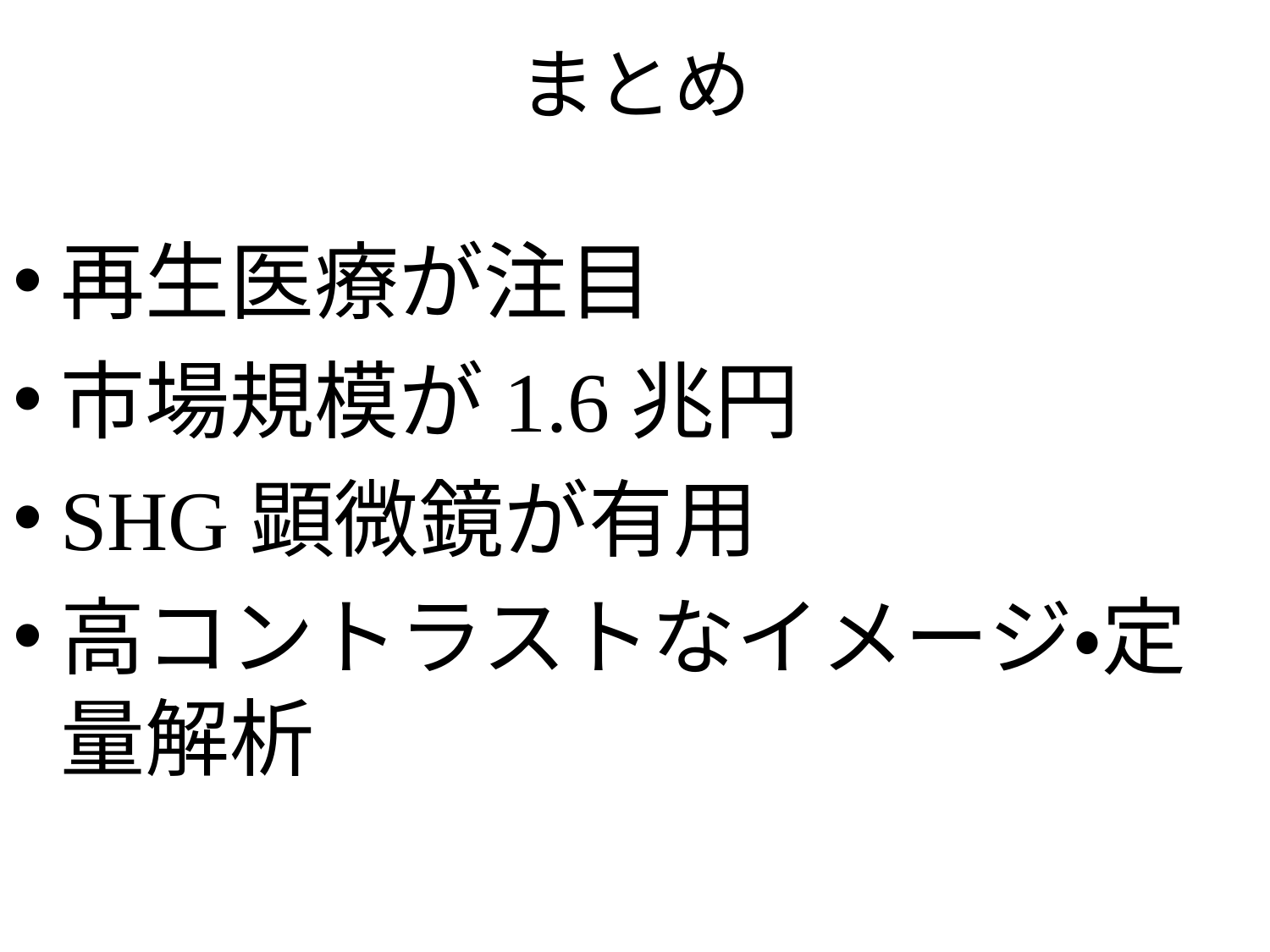

# まとめ
再生医療が注目
市場規模が1.6兆円
SHG顕微鏡が有用
高コントラストなイメージ・定量解析